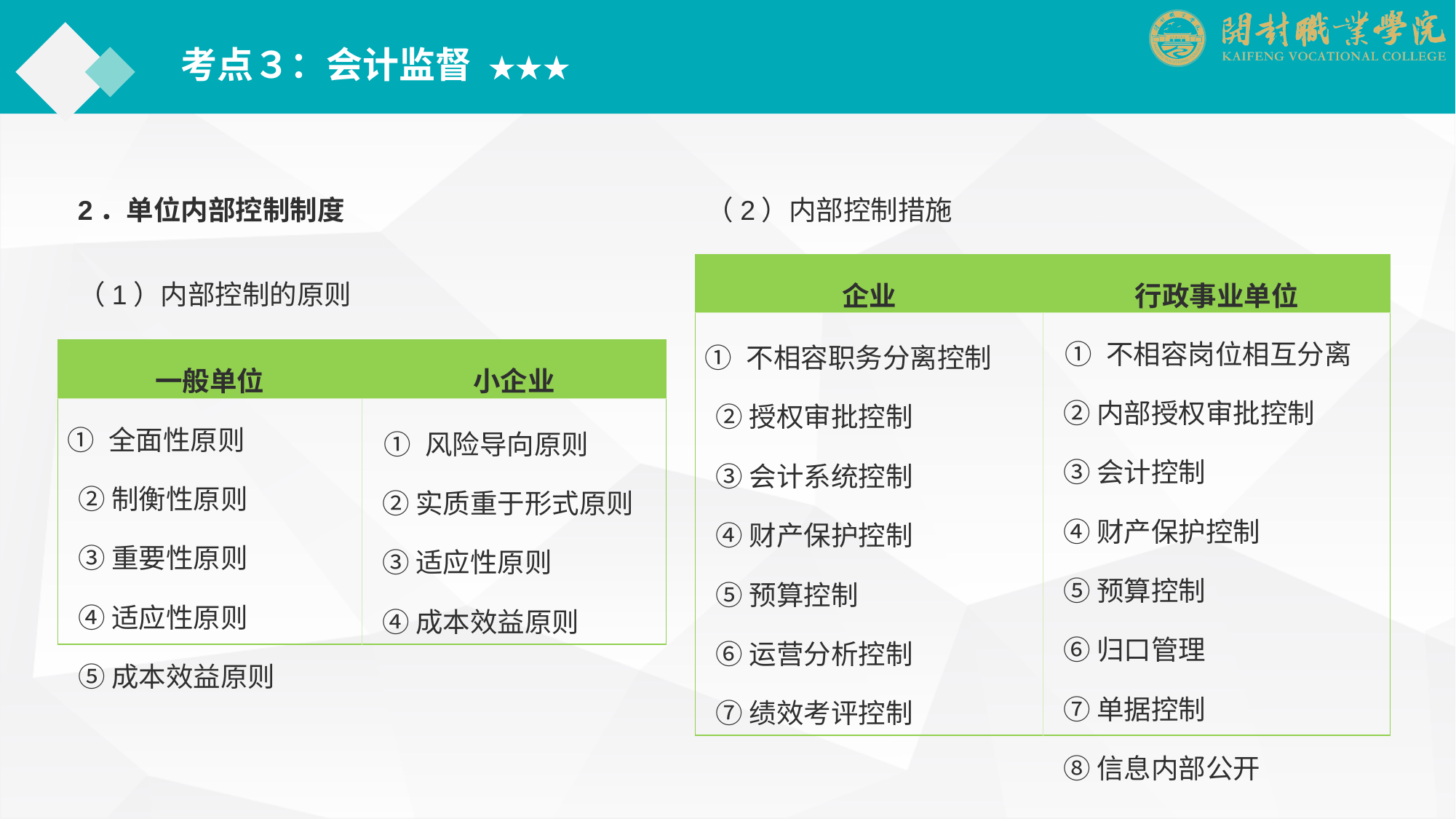

考点３：会计监督  ★★★
2．单位内部控制制度
（2）内部控制措施
| 企业 | 行政事业单位 |
| --- | --- |
| ① 不相容职务分离控制 ② 授权审批控制 ③ 会计系统控制 ④ 财产保护控制 ⑤ 预算控制 ⑥ 运营分析控制 ⑦ 绩效考评控制 | ① 不相容岗位相互分离 ② 内部授权审批控制 ③ 会计控制 ④ 财产保护控制 ⑤ 预算控制 ⑥ 归口管理 ⑦ 单据控制 ⑧ 信息内部公开 |
（1）内部控制的原则
| 一般单位 | 小企业 |
| --- | --- |
| ① 全面性原则 ② 制衡性原则 ③ 重要性原则 ④ 适应性原则 ⑤ 成本效益原则 | ① 风险导向原则 ② 实质重于形式原则 ③ 适应性原则 ④ 成本效益原则 |